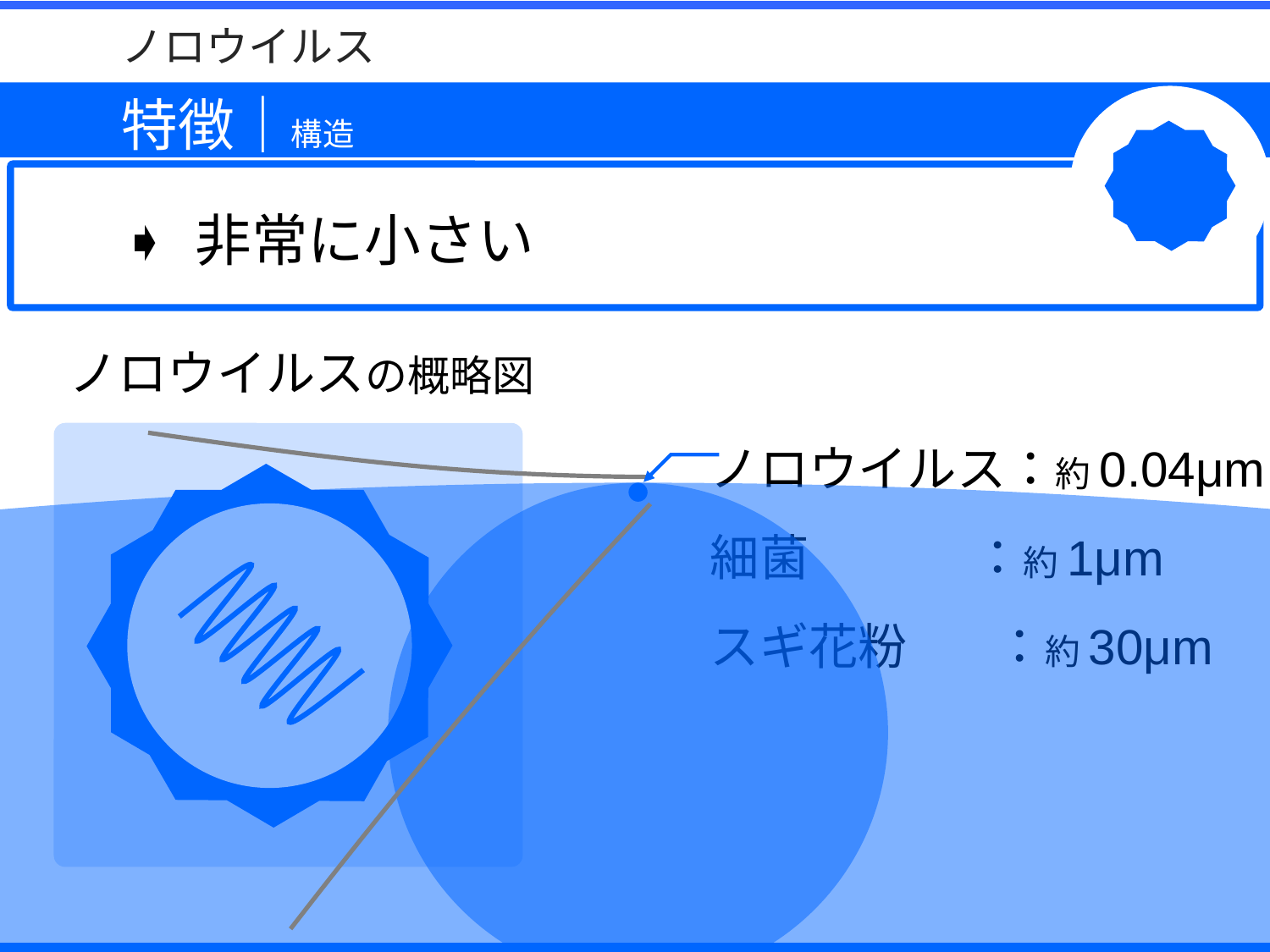

ノロウイルス

特徴｜構造

➧ 非常に小さい
ノロウイルスの概略図

ノロウイルス：約0.04μm
細菌               ：約1μm
スギ花粉        ：約30μm